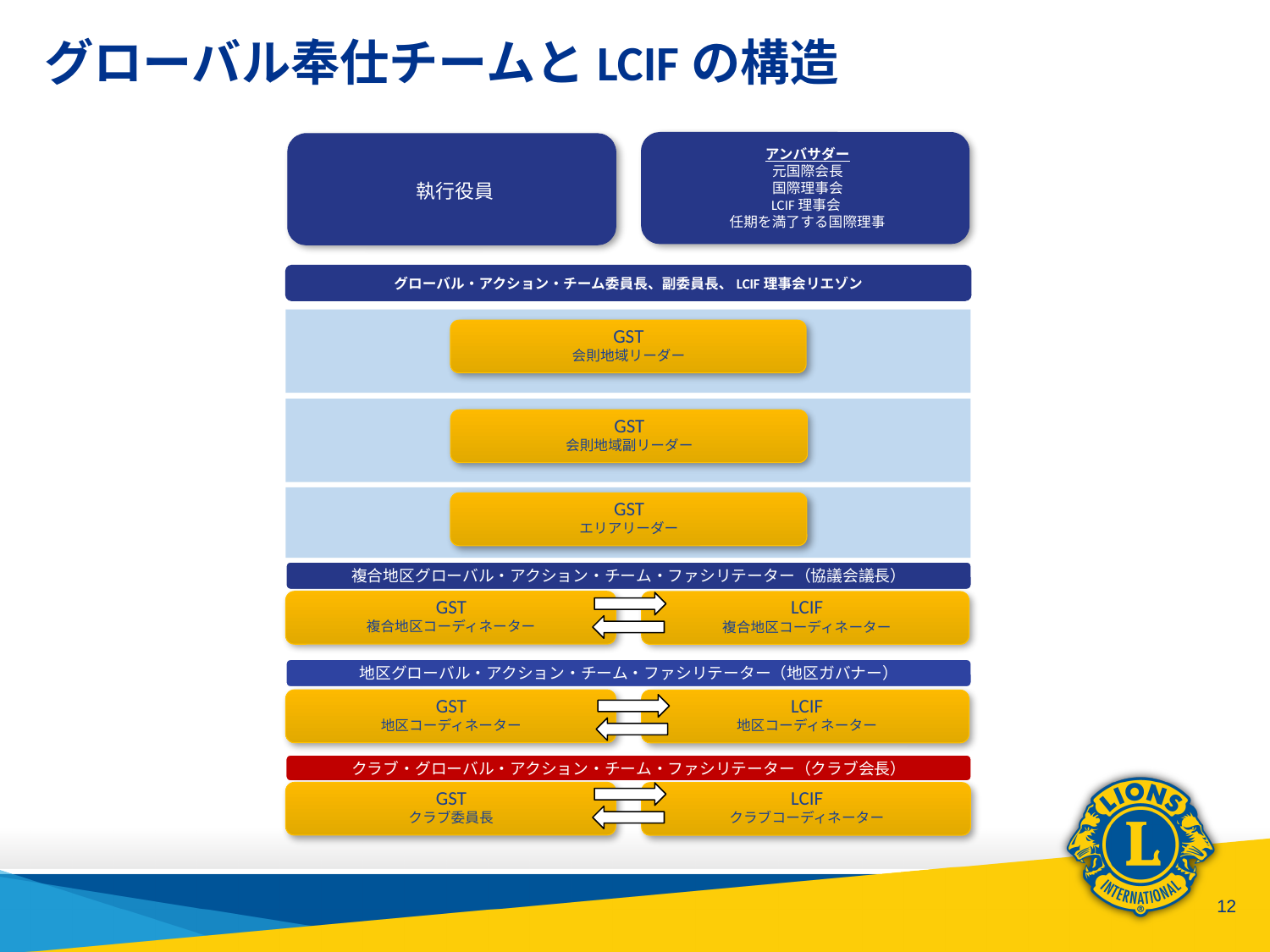

# グローバル奉仕チームとLCIFの構造
アンバサダー
元国際会長
国際理事会
LCIF理事会
任期を満了する国際理事

執行役員
グローバル・アクション・チーム委員長、副委員長、LCIF理事会リエゾン

GST
会則地域リーダー

GST
会則地域副リーダー

GST

GST
エリアリーダー

複合地区グローバル・アクション・チーム・ファシリテーター（協議会議長）
GST
複合地区コーディネーター

LCIF
複合地区コーディネーター

地区グローバル・アクション・チーム・ファシリテーター（地区ガバナー）
GST
地区コーディネーター

LCIF
地区コーディネーター

クラブ・グローバル・アクション・チーム・ファシリテーター（クラブ会長）
GST
クラブ委員長

LCIF
クラブコーディネーター